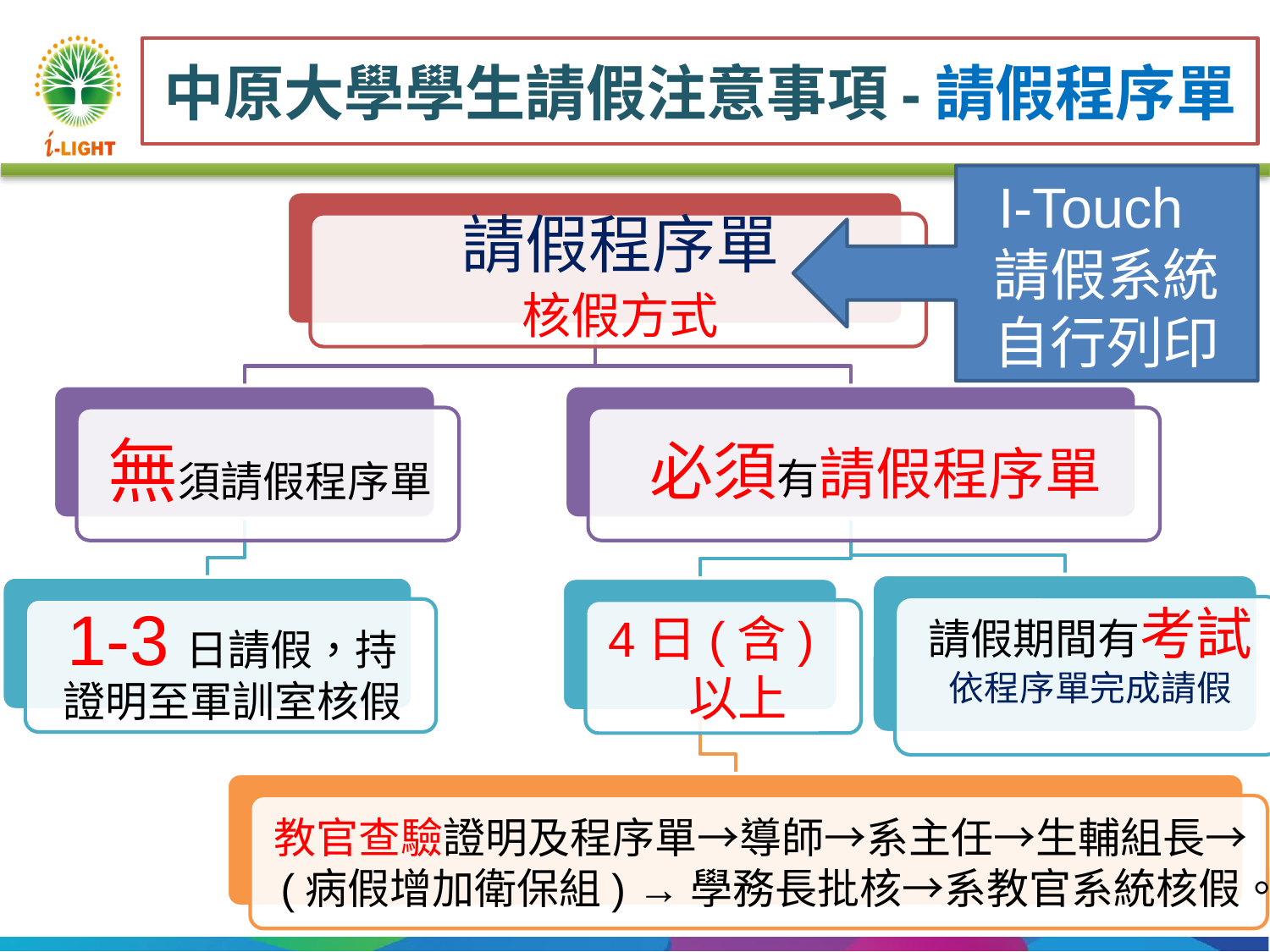

# 中原大學學生請假注意事項-請假程序單
I-Touch   請假系統自行列印
請假程序單
核假方式
無須請假程序單
1-3日請假，持 證明至軍訓室核假
必須有請假程序單
4日(含)    以上
教官查驗證明及程序單→導師→系主任→生輔組長→ (病假增加衛保組) →學務長批核→系教官系統核假。
請假期間有考試
依程序單完成請假